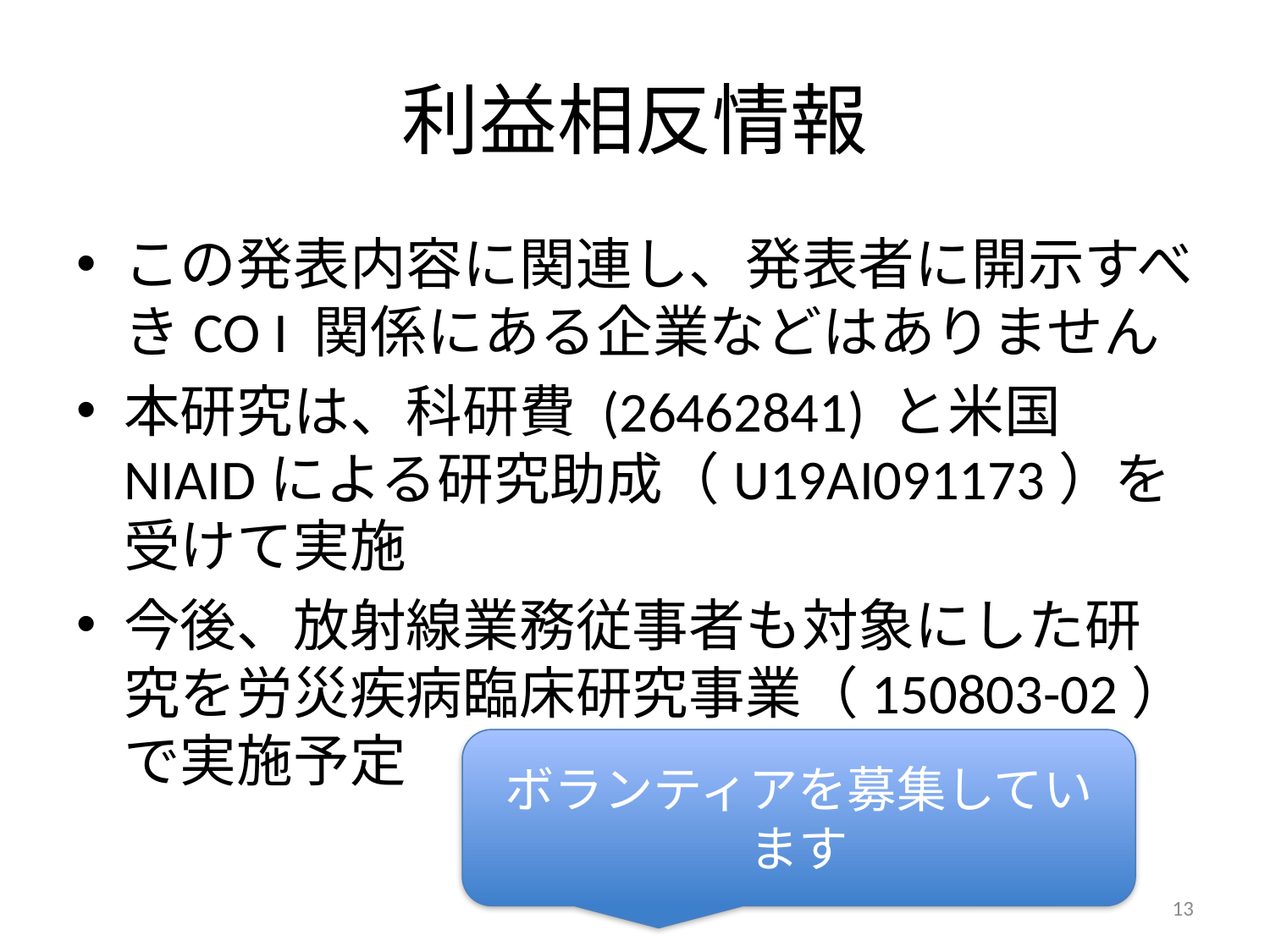

# 利益相反情報
この発表内容に関連し、発表者に開示すべきCO I 関係にある企業などはありません
本研究は、科研費 (26462841) と米国NIAIDによる研究助成（U19AI091173）を受けて実施
今後、放射線業務従事者も対象にした研究を労災疾病臨床研究事業（150803-02）で実施予定

ボランティアを募集しています
13